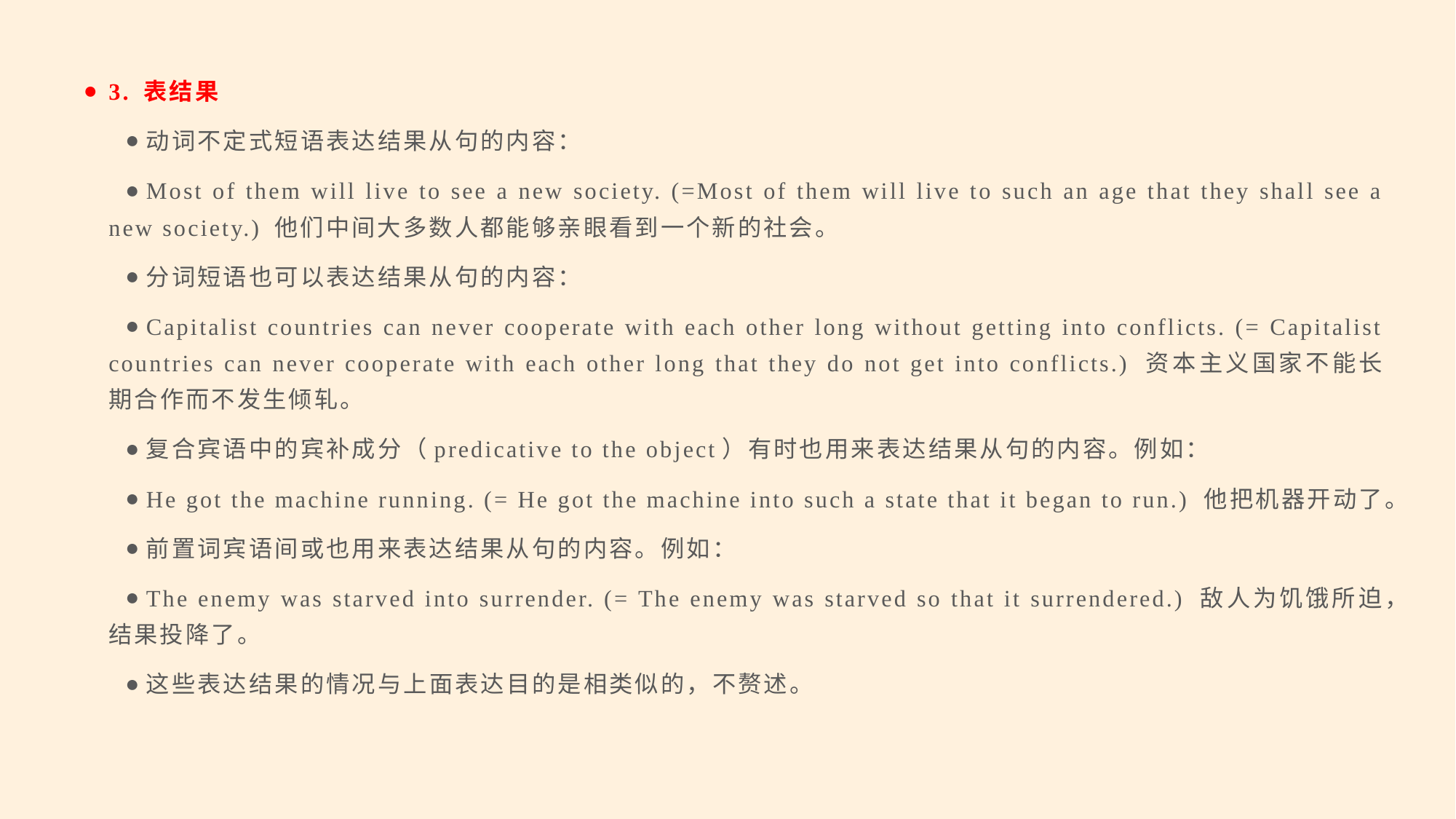

3. 表结果
动词不定式短语表达结果从句的内容：
Most of them will live to see a new society. (=Most of them will live to such an age that they shall see a new society.) 他们中间大多数人都能够亲眼看到一个新的社会。
分词短语也可以表达结果从句的内容：
Capitalist countries can never cooperate with each other long without getting into conflicts. (= Capitalist countries can never cooperate with each other long that they do not get into conflicts.) 资本主义国家不能长期合作而不发生倾轧。
复合宾语中的宾补成分（predicative to the object）有时也用来表达结果从句的内容。例如：
He got the machine running. (= He got the machine into such a state that it began to run.) 他把机器开动了。
前置词宾语间或也用来表达结果从句的内容。例如：
The enemy was starved into surrender. (= The enemy was starved so that it surrendered.) 敌人为饥饿所迫，结果投降了。
这些表达结果的情况与上面表达目的是相类似的，不赘述。